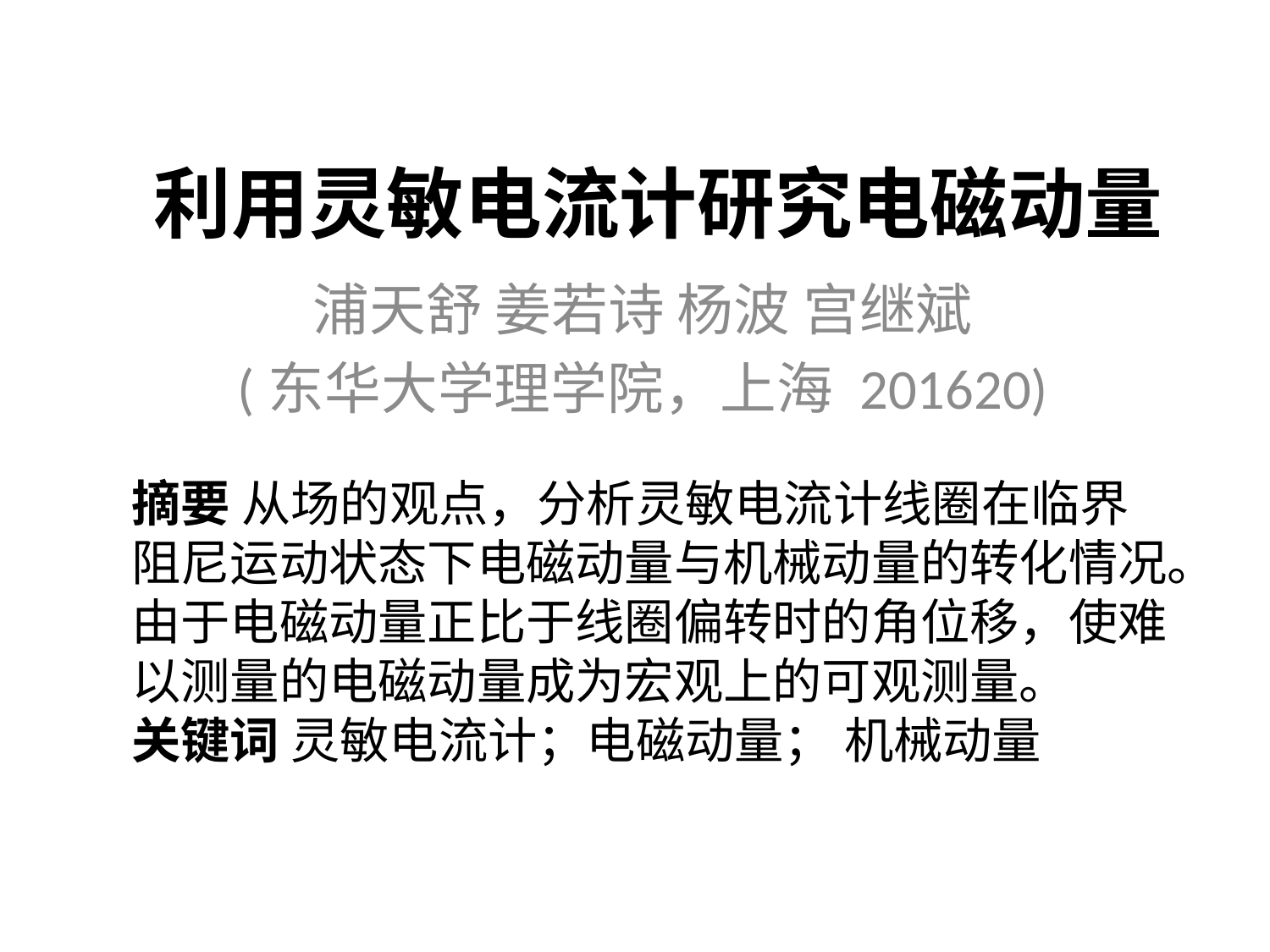

# 利用灵敏电流计研究电磁动量
浦天舒 姜若诗 杨波 宫继斌
(东华大学理学院，上海 201620)
摘要 从场的观点，分析灵敏电流计线圈在临界阻尼运动状态下电磁动量与机械动量的转化情况。由于电磁动量正比于线圈偏转时的角位移，使难以测量的电磁动量成为宏观上的可观测量。
关键词 灵敏电流计；电磁动量； 机械动量